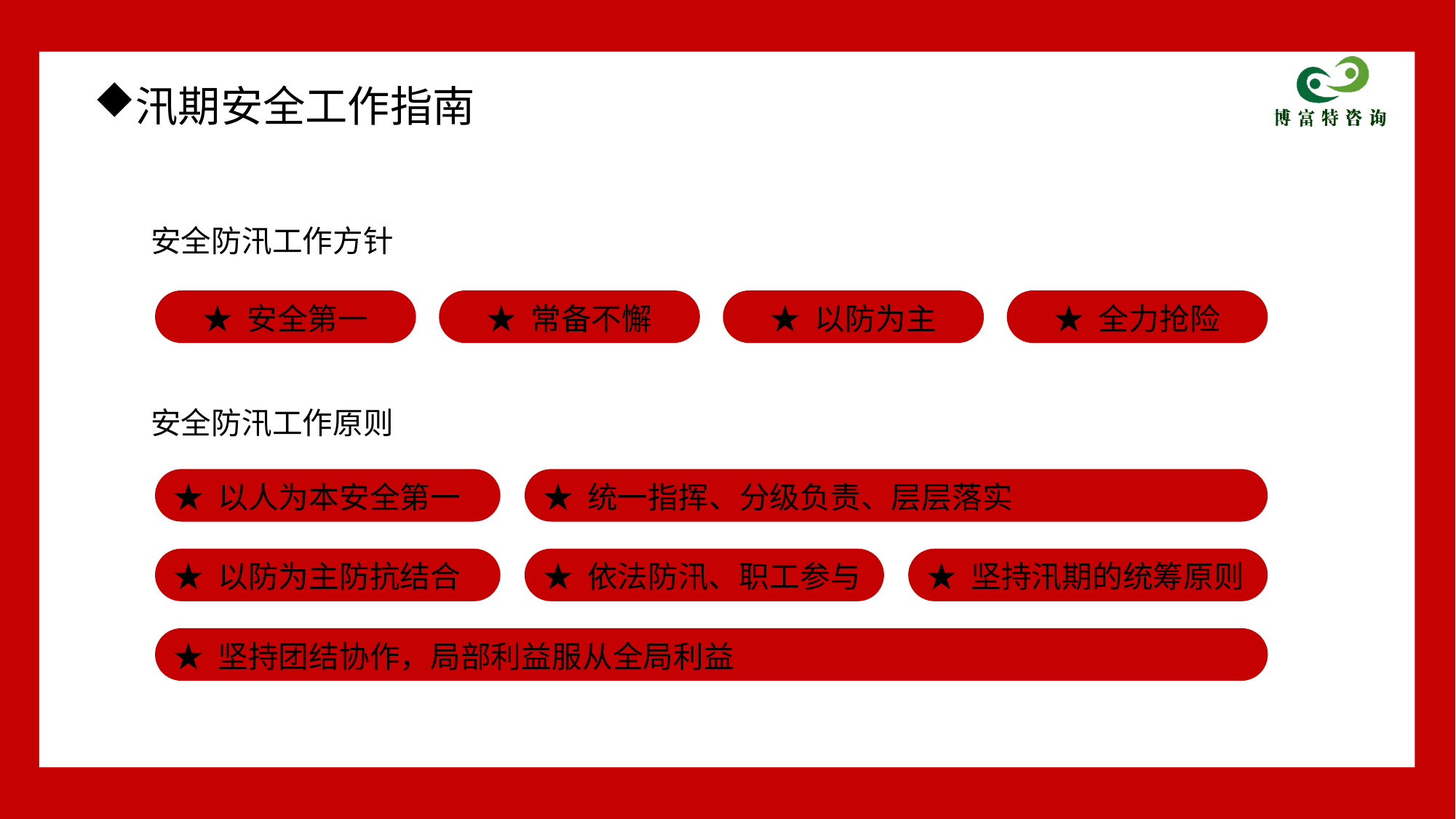

汛期安全工作指南
安全防汛工作方针
★ 安全第一
★ 常备不懈
★ 以防为主
★ 全力抢险
安全防汛工作原则
★ 以人为本安全第一
★ 统一指挥、分级负责、层层落实
★ 以防为主防抗结合
★ 依法防汛、职工参与
★ 坚持汛期的统筹原则
★ 坚持团结协作，局部利益服从全局利益